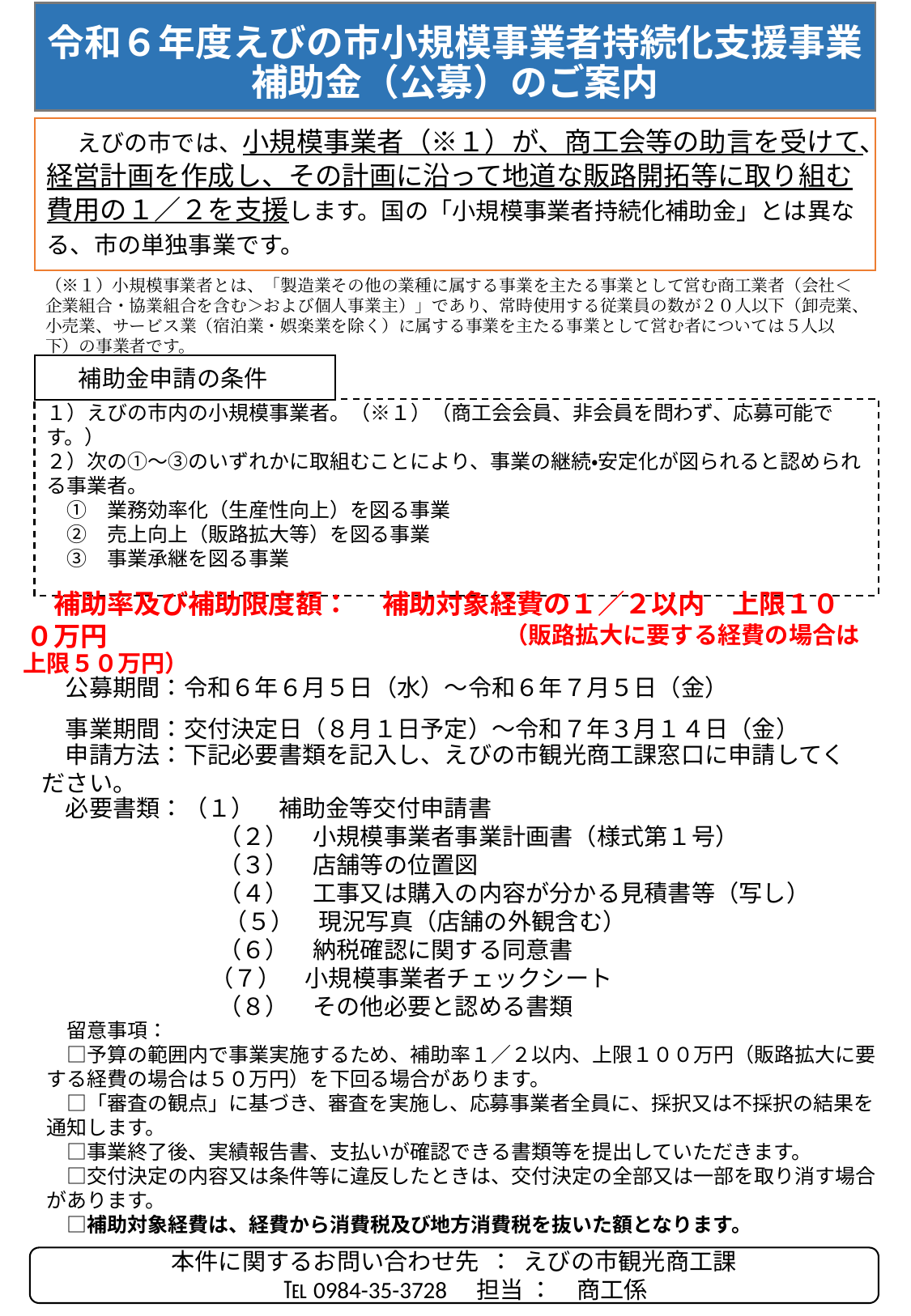

# 令和６年度えびの市小規模事業者持続化支援事業補助金（公募）のご案内
　えびの市では、小規模事業者（※１）が、商工会等の助言を受けて、経営計画を作成し、その計画に沿って地道な販路開拓等に取り組む費用の１／２を支援します。国の「小規模事業者持続化補助金」とは異なる、市の単独事業です。
（※１）小規模事業者とは、「製造業その他の業種に属する事業を主たる事業として営む商工業者（会社＜企業組合・協業組合を含む＞および個人事業主）」であり、常時使用する従業員の数が２０人以下（卸売業、小売業、サービス業（宿泊業・娯楽業を除く）に属する事業を主たる事業として営む者については５人以下）の事業者です。
補助金申請の条件
１）えびの市内の小規模事業者。（※１）（商工会会員、非会員を問わず、応募可能です。）
２）次の①～③のいずれかに取組むことにより、事業の継続・安定化が図られると認められる事業者。
　①　業務効率化（生産性向上）を図る事業
　②　売上向上（販路拡大等）を図る事業
　③　事業承継を図る事業

　補助率及び補助限度額： 　補助対象経費の１／２以内　上限１００万円
　　　　　　　　　　　　　　　　　　（販路拡大に要する経費の場合は上限５０万円）
　公募期間：令和６年６月５日（水）～令和６年７月５日（金）
　事業期間：交付決定日（８月１日予定）～令和７年３月１４日（金）
　申請方法：下記必要書類を記入し、えびの市観光商工課窓口に申請してください。
　必要書類：（１）　補助金等交付申請書
　　　　　　　  （２）　小規模事業者事業計画書（様式第１号）
　　　　　　　  （３）　店舗等の位置図
　　　　　　　  （４）　工事又は購入の内容が分かる見積書等（写し）
 　　　　　 　　（５）　現況写真（店舗の外観含む）
　　　　　　　  （６）　納税確認に関する同意書
　　　　　　     （７）　小規模事業者チェックシート
　　　　　　 　 （８）　その他必要と認める書類
　留意事項：
　□予算の範囲内で事業実施するため、補助率１／２以内、上限１００万円（販路拡大に要する経費の場合は５０万円）を下回る場合があります。
　□「審査の観点」に基づき、審査を実施し、応募事業者全員に、採択又は不採択の結果を通知します。
　□事業終了後、実績報告書、支払いが確認できる書類等を提出していただきます。
　□交付決定の内容又は条件等に違反したときは、交付決定の全部又は一部を取り消す場合があります。
　□補助対象経費は、経費から消費税及び地方消費税を抜いた額となります。
本件に関するお問い合わせ先  ：  えびの市観光商工課
　℡0984-35-3728　担当 ：　商工係